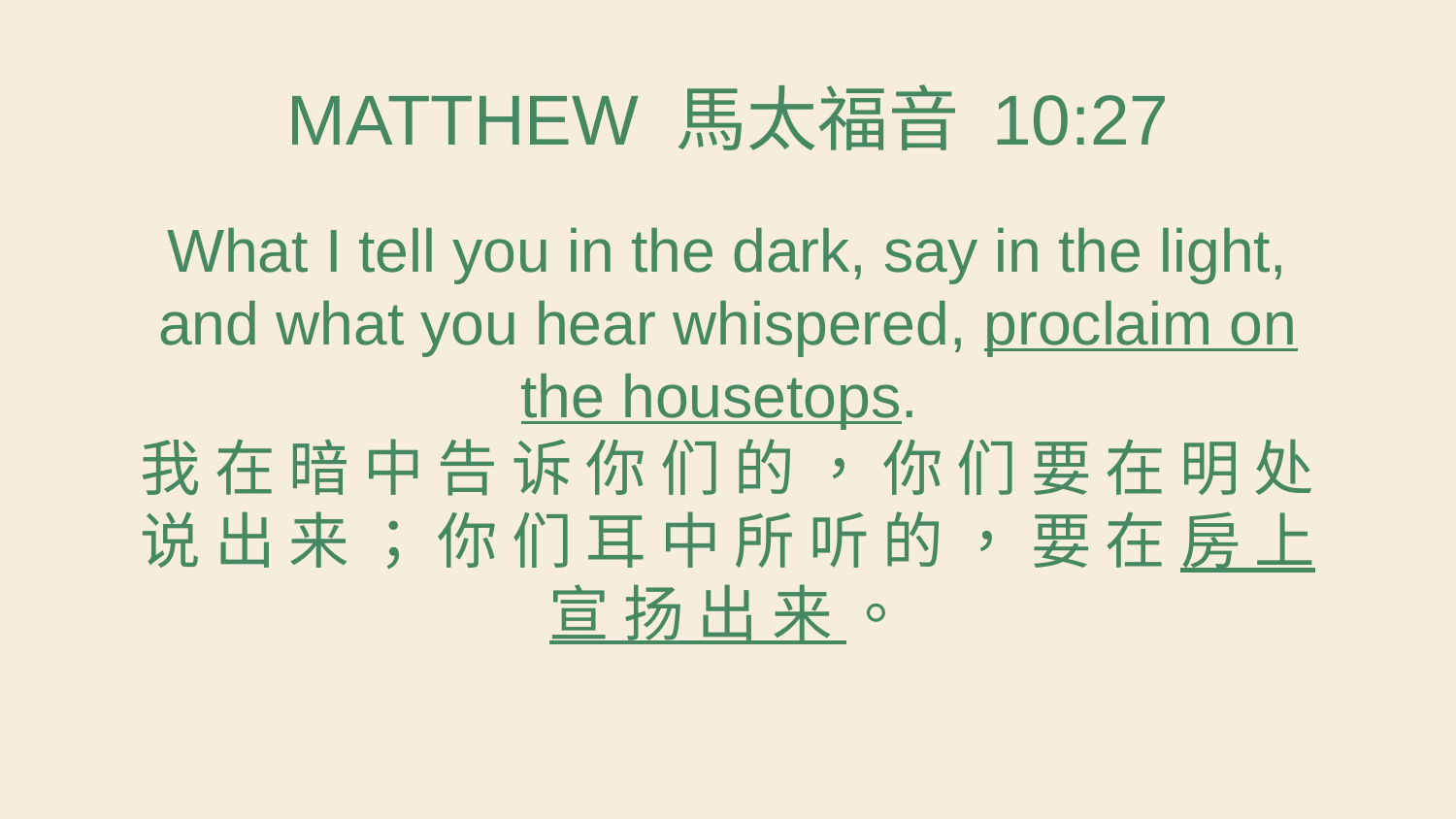

# MATTHEW 馬太福音 10:27
What I tell you in the dark, say in the light, and what you hear whispered, proclaim on the housetops.
我 在 暗 中 告 诉 你 们 的 ， 你 们 要 在 明 处 说 出 来 ； 你 们 耳 中 所 听 的 ， 要 在 房 上 宣 扬 出 来 。